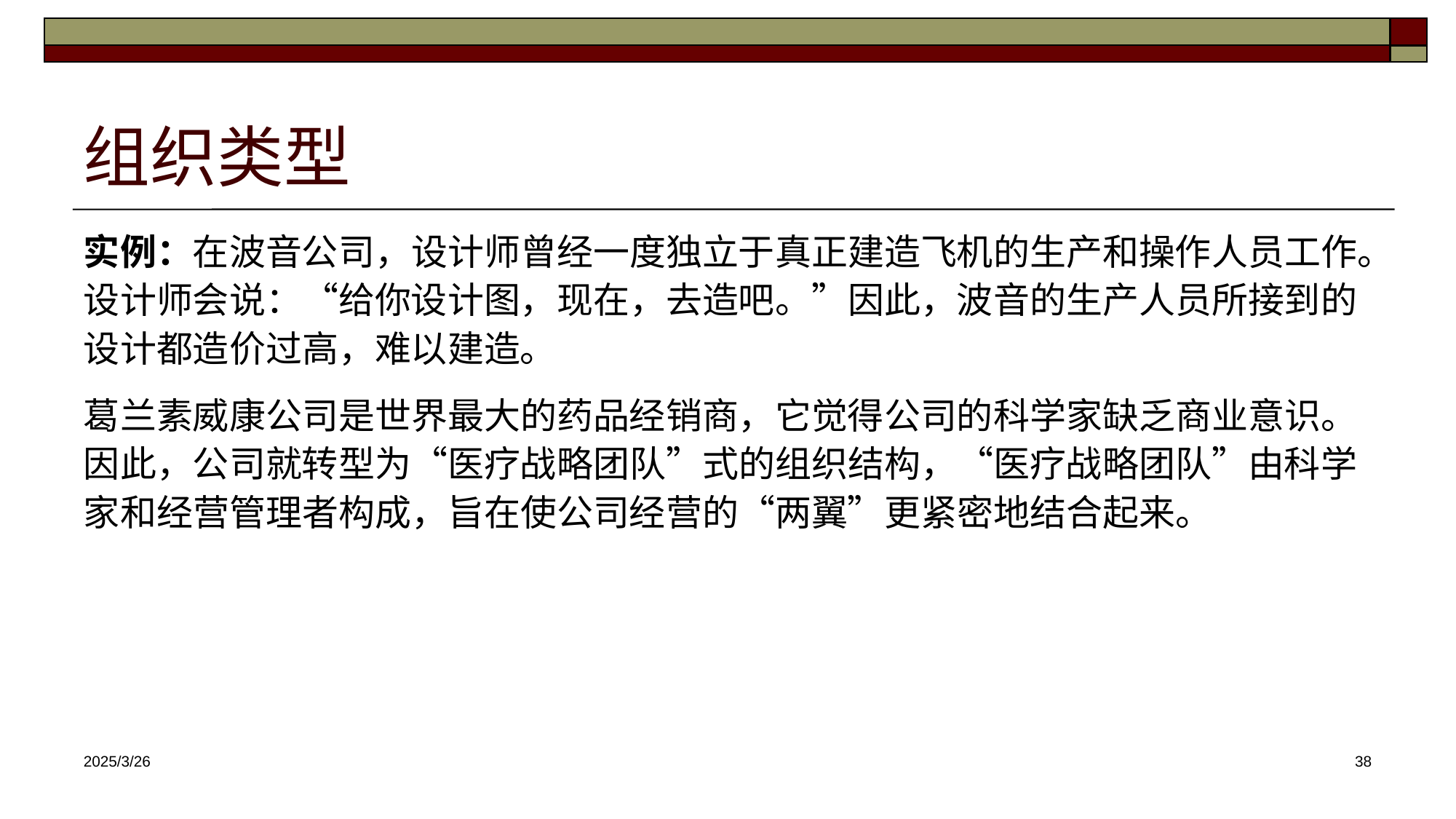

# 组织类型
实例：在波音公司，设计师曾经一度独立于真正建造飞机的生产和操作人员工作。设计师会说：“给你设计图，现在，去造吧。”因此，波音的生产人员所接到的设计都造价过高，难以建造。
葛兰素威康公司是世界最大的药品经销商，它觉得公司的科学家缺乏商业意识。因此，公司就转型为“医疗战略团队”式的组织结构，“医疗战略团队”由科学家和经营管理者构成，旨在使公司经营的“两翼”更紧密地结合起来。
2025/3/26
38